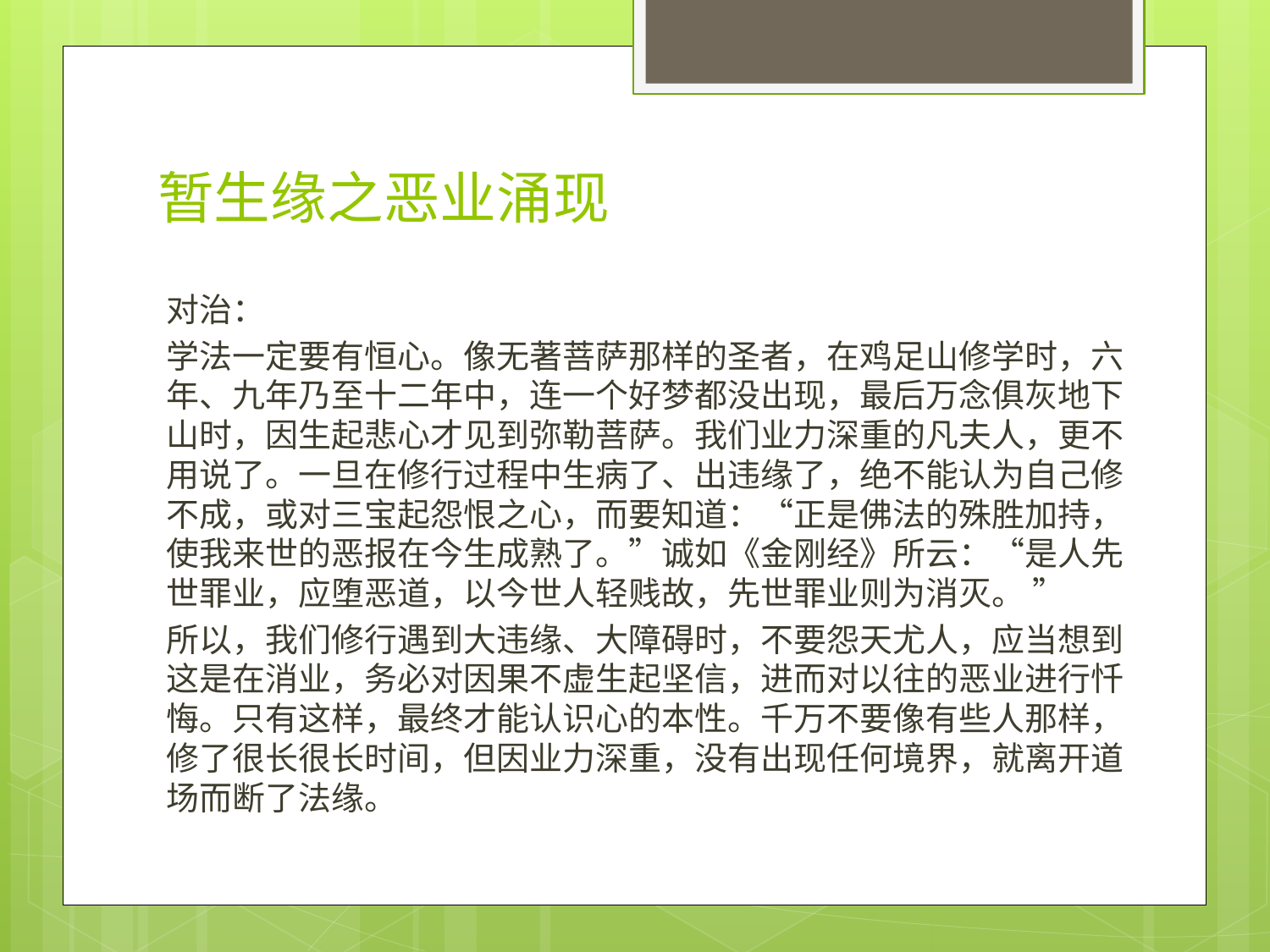

# 暂生缘之恶业涌现

对治：
学法一定要有恒心。像无著菩萨那样的圣者，在鸡足山修学时，六年、九年乃至十二年中，连一个好梦都没出现，最后万念俱灰地下山时，因生起悲心才见到弥勒菩萨。我们业力深重的凡夫人，更不用说了。一旦在修行过程中生病了、出违缘了，绝不能认为自己修不成，或对三宝起怨恨之心，而要知道：“正是佛法的殊胜加持，使我来世的恶报在今生成熟了。”诚如《金刚经》所云：“是人先世罪业，应堕恶道，以今世人轻贱故，先世罪业则为消灭。 ”
所以，我们修行遇到大违缘、大障碍时，不要怨天尤人，应当想到这是在消业，务必对因果不虚生起坚信，进而对以往的恶业进行忏悔。只有这样，最终才能认识心的本性。千万不要像有些人那样，修了很长很长时间，但因业力深重，没有出现任何境界，就离开道场而断了法缘。